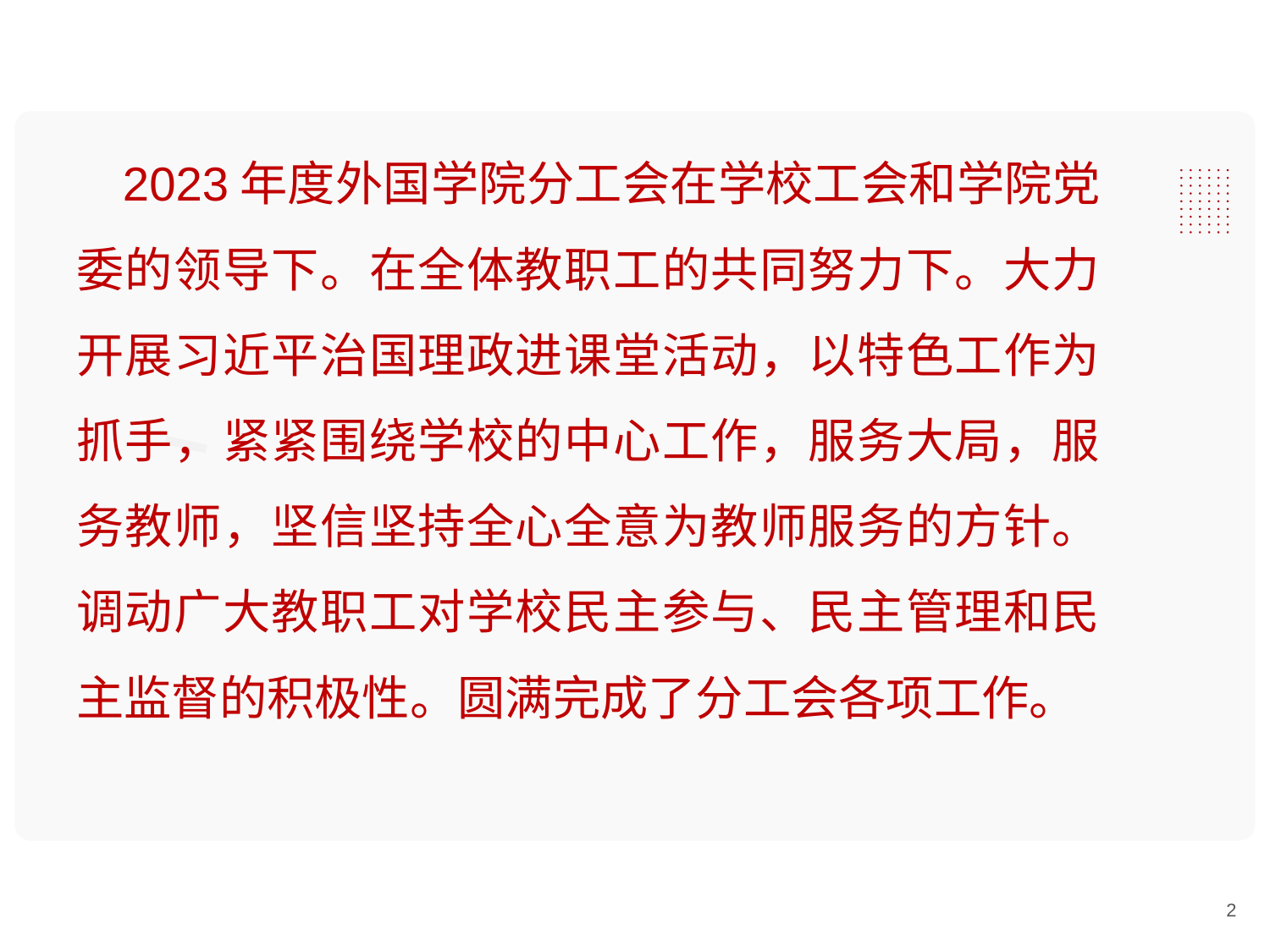

2023年度外国学院分工会在学校工会和学院党委的领导下。在全体教职工的共同努力下。大力开展习近平治国理政进课堂活动，以特色工作为抓手，紧紧围绕学校的中心工作，服务大局，服务教师，坚信坚持全心全意为教师服务的方针。调动广大教职工对学校民主参与、民主管理和民主监督的积极性。圆满完成了分工会各项工作。